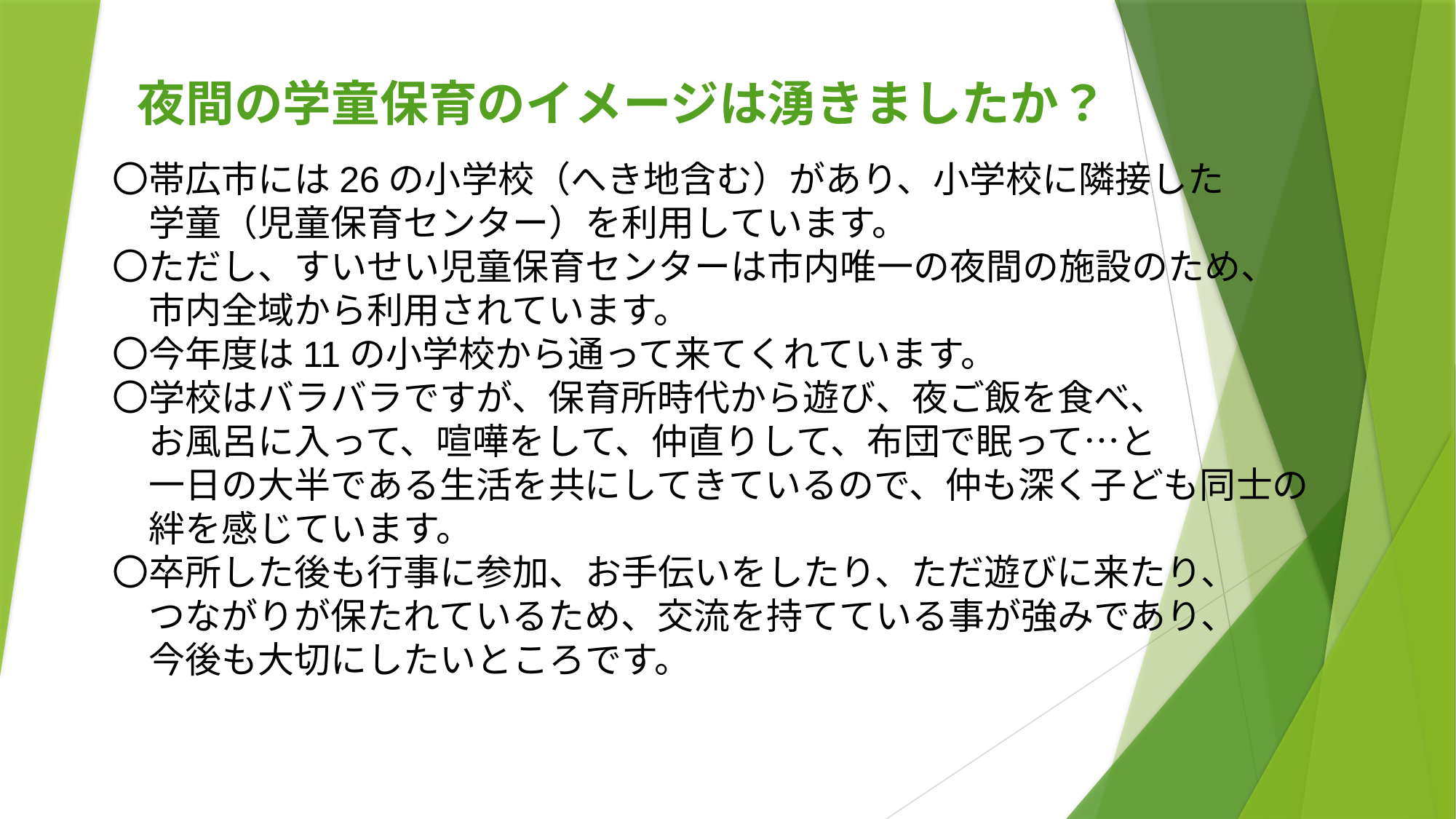

夜間の学童保育のイメージは湧きましたか？
〇帯広市には26の小学校（へき地含む）があり、小学校に隣接した
　学童（児童保育センター）を利用しています。
〇ただし、すいせい児童保育センターは市内唯一の夜間の施設のため、
　市内全域から利用されています。
〇今年度は11の小学校から通って来てくれています。
〇学校はバラバラですが、保育所時代から遊び、夜ご飯を食べ、
　お風呂に入って、喧嘩をして、仲直りして、布団で眠って…と
　一日の大半である生活を共にしてきているので、仲も深く子ども同士の
　絆を感じています。
〇卒所した後も行事に参加、お手伝いをしたり、ただ遊びに来たり、
　つながりが保たれているため、交流を持てている事が強みであり、
　今後も大切にしたいところです。